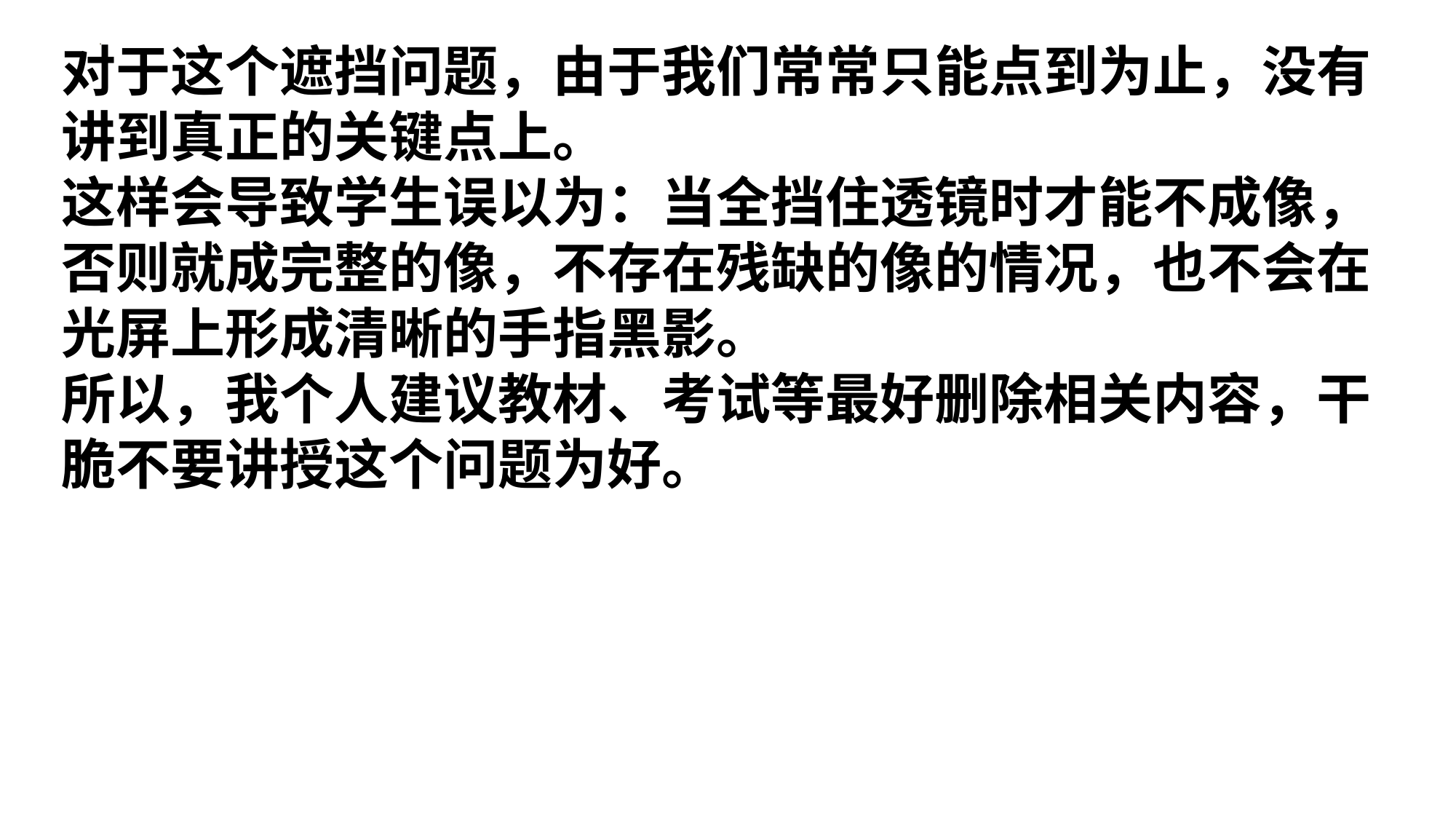

对于这个遮挡问题，由于我们常常只能点到为止，没有讲到真正的关键点上。
这样会导致学生误以为：当全挡住透镜时才能不成像，否则就成完整的像，不存在残缺的像的情况，也不会在光屏上形成清晰的手指黑影。
所以，我个人建议教材、考试等最好删除相关内容，干脆不要讲授这个问题为好。